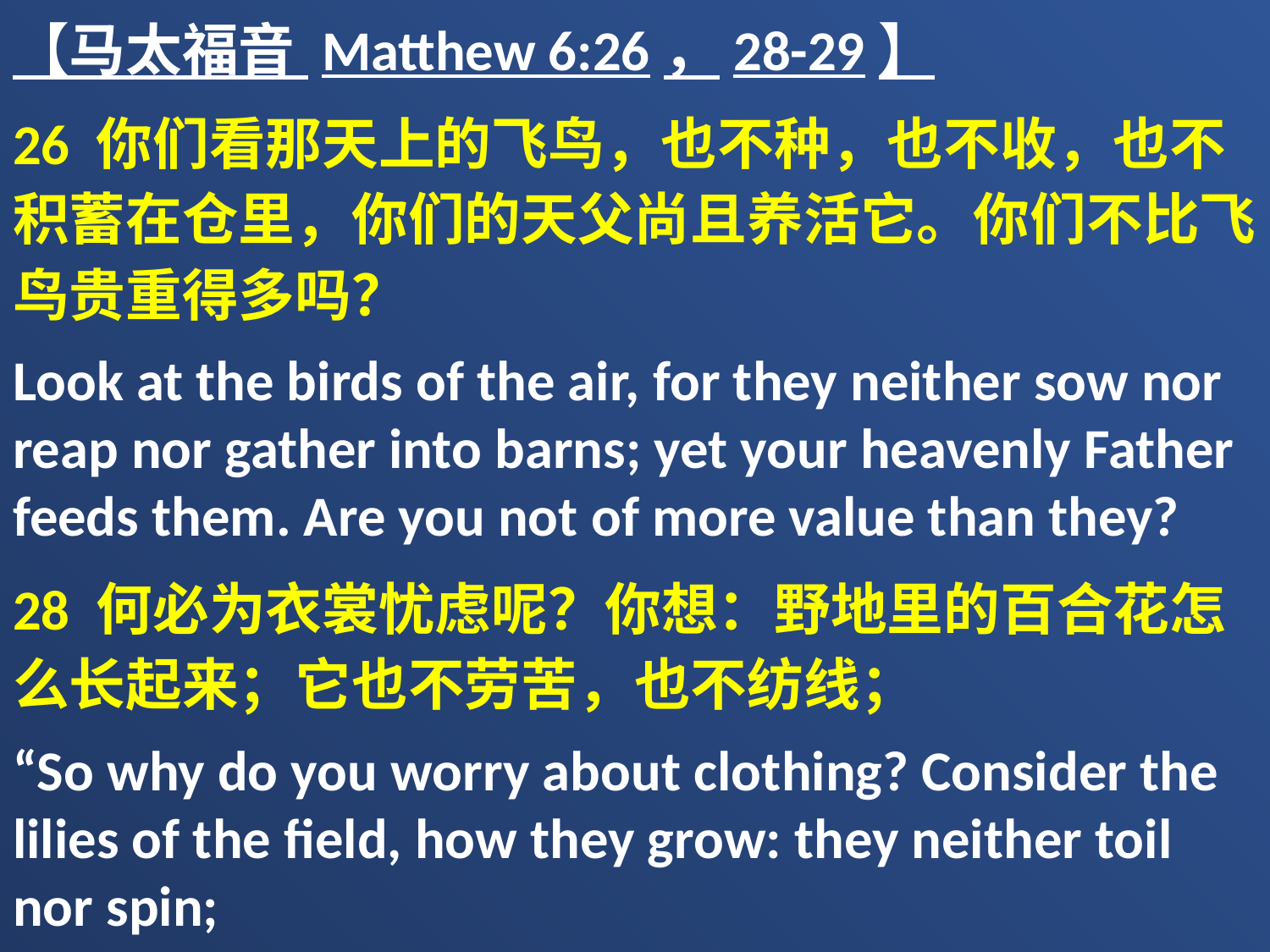

【马太福音 Matthew 6:26，28-29】
26 你们看那天上的飞鸟，也不种，也不收，也不积蓄在仓里，你们的天父尚且养活它。你们不比飞鸟贵重得多吗？
Look at the birds of the air, for they neither sow nor reap nor gather into barns; yet your heavenly Father feeds them. Are you not of more value than they?
28 何必为衣裳忧虑呢？你想：野地里的百合花怎么长起来；它也不劳苦，也不纺线；
“So why do you worry about clothing? Consider the lilies of the field, how they grow: they neither toil nor spin;